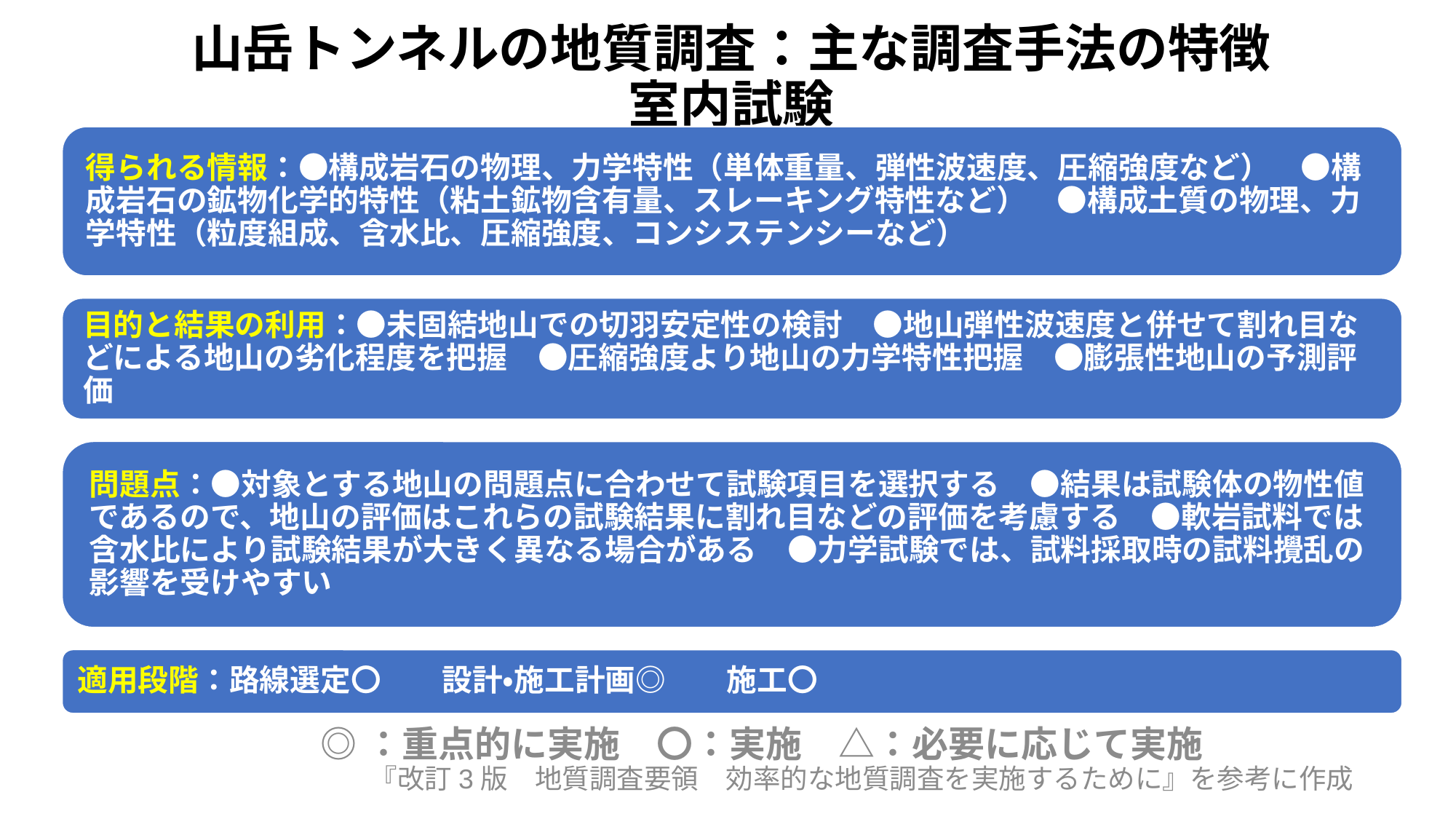

# 山岳トンネルの地質調査：主な調査手法の特徴 室内試験
得られる情報：●構成岩石の物理、力学特性（単体重量、弾性波速度、圧縮強度など）　●構成岩石の鉱物化学的特性（粘土鉱物含有量、スレーキング特性など）　●構成土質の物理、力学特性（粒度組成、含水比、圧縮強度、コンシステンシーなど）
目的と結果の利用：●未固結地山での切羽安定性の検討　●地山弾性波速度と併せて割れ目などによる地山の劣化程度を把握　●圧縮強度より地山の力学特性把握　●膨張性地山の予測評価
問題点：●対象とする地山の問題点に合わせて試験項目を選択する　●結果は試験体の物性値であるので、地山の評価はこれらの試験結果に割れ目などの評価を考慮する　●軟岩試料では含水比により試験結果が大きく異なる場合がある　●力学試験では、試料採取時の試料攪乱の影響を受けやすい
適用段階：路線選定〇　　設計・施工計画◎　　施工〇
◎：重点的に実施　〇：実施　△：必要に応じて実施
『改訂3版　地質調査要領　効率的な地質調査を実施するために』を参考に作成